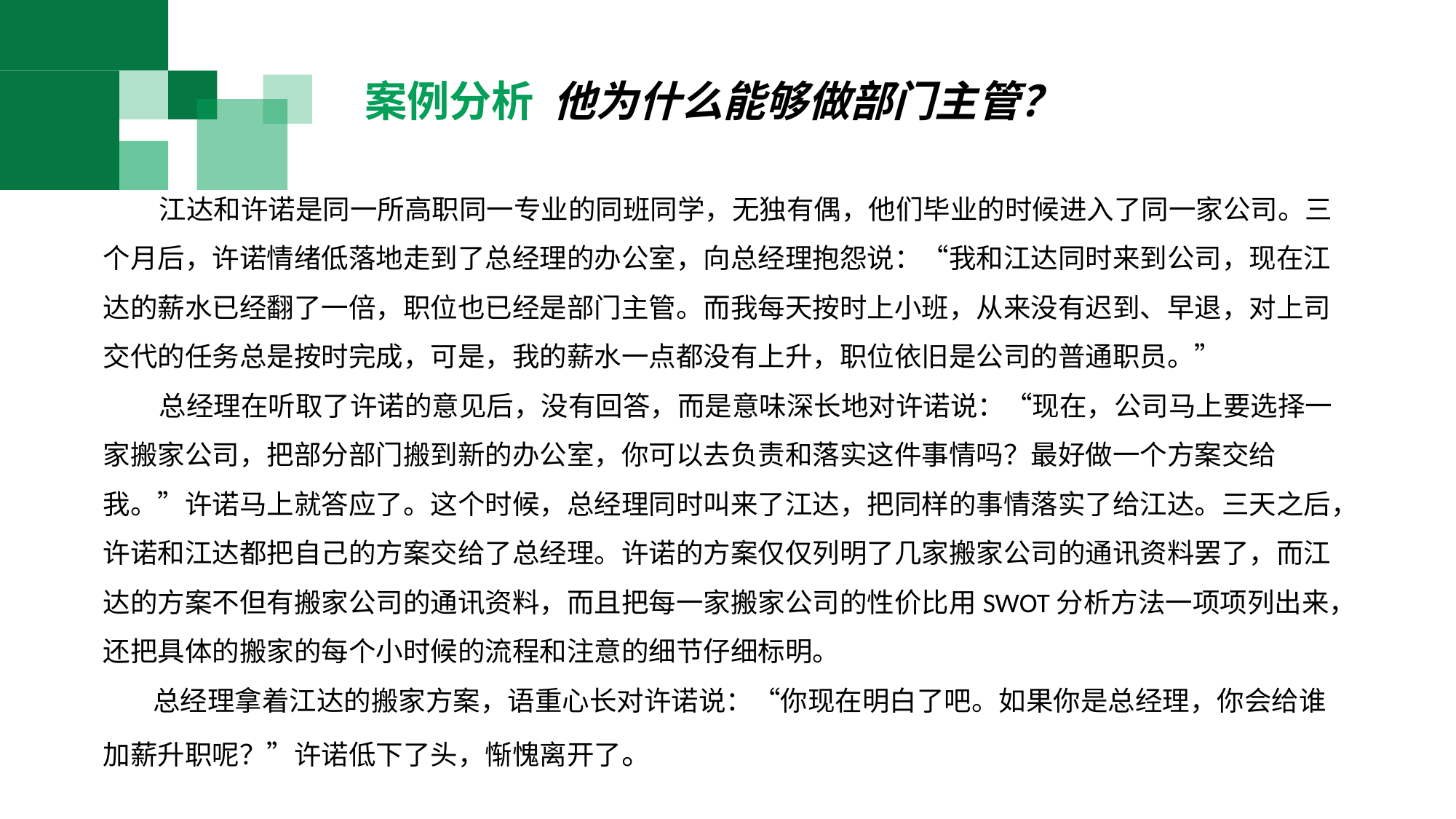

案例分析  他为什么能够做部门主管？

        江达和许诺是同一所高职同一专业的同班同学，无独有偶，他们毕业的时候进入了同一家公司。三个月后，许诺情绪低落地走到了总经理的办公室，向总经理抱怨说：“我和江达同时来到公司，现在江达的薪水已经翻了一倍，职位也已经是部门主管。而我每天按时上小班，从来没有迟到、早退，对上司交代的任务总是按时完成，可是，我的薪水一点都没有上升，职位依旧是公司的普通职员。”
        总经理在听取了许诺的意见后，没有回答，而是意味深长地对许诺说：“现在，公司马上要选择一家搬家公司，把部分部门搬到新的办公室，你可以去负责和落实这件事情吗？最好做一个方案交给我。”许诺马上就答应了。这个时候，总经理同时叫来了江达，把同样的事情落实了给江达。三天之后，许诺和江达都把自己的方案交给了总经理。许诺的方案仅仅列明了几家搬家公司的通讯资料罢了，而江达的方案不但有搬家公司的通讯资料，而且把每一家搬家公司的性价比用SWOT分析方法一项项列出来，还把具体的搬家的每个小时候的流程和注意的细节仔细标明。
       总经理拿着江达的搬家方案，语重心长对许诺说：“你现在明白了吧。如果你是总经理，你会给谁加薪升职呢？”许诺低下了头，惭愧离开了。

ADD YOUR
TITLE HERE ADD